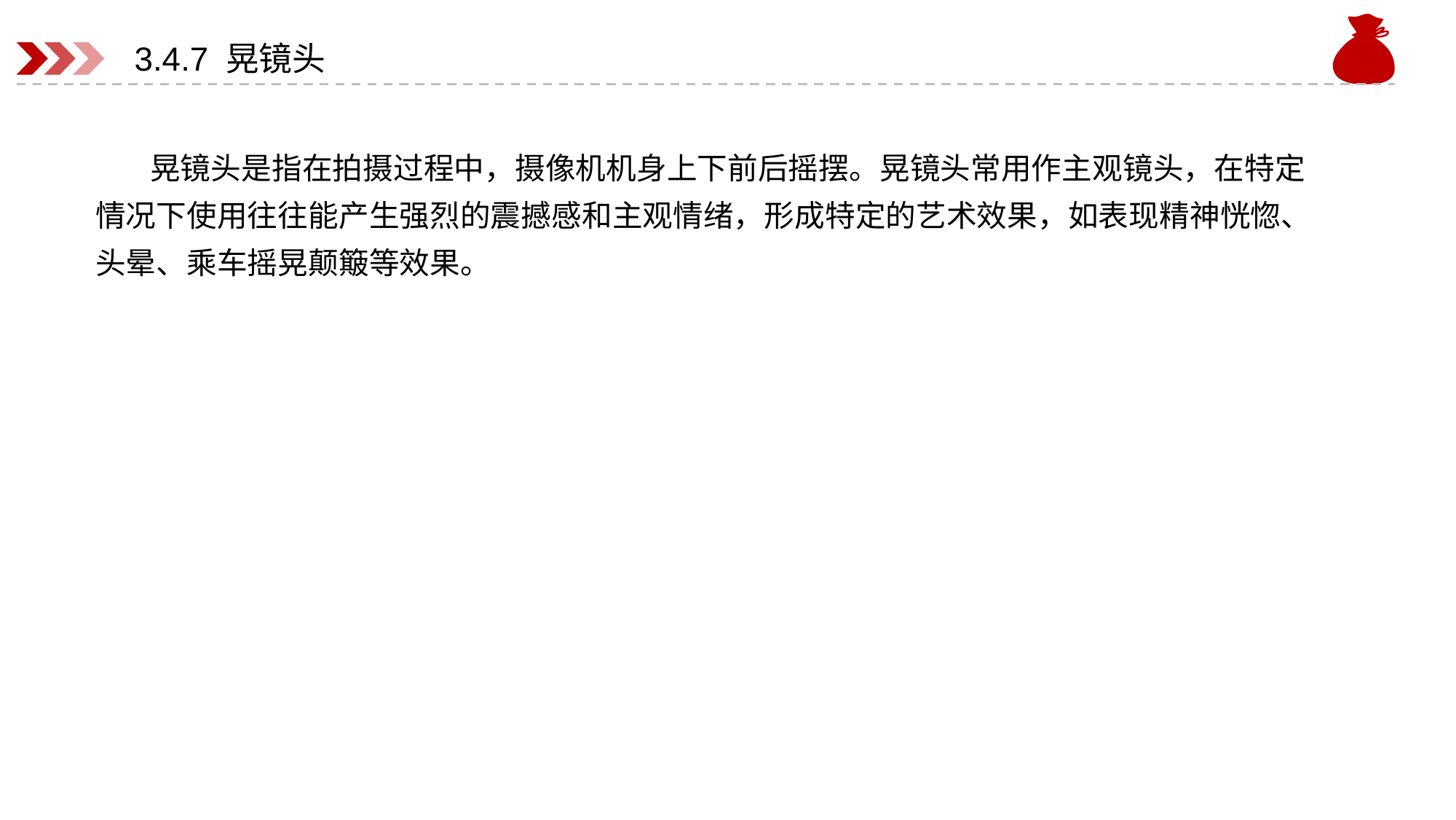

# 3.4.7 晃镜头
47
晃镜头是指在拍摄过程中，摄像机机身上下前后摇摆。晃镜头常用作主观镜头，在特定情况下使用往往能产生强烈的震撼感和主观情绪，形成特定的艺术效果，如表现精神恍惚、头晕、乘车摇晃颠簸等效果。